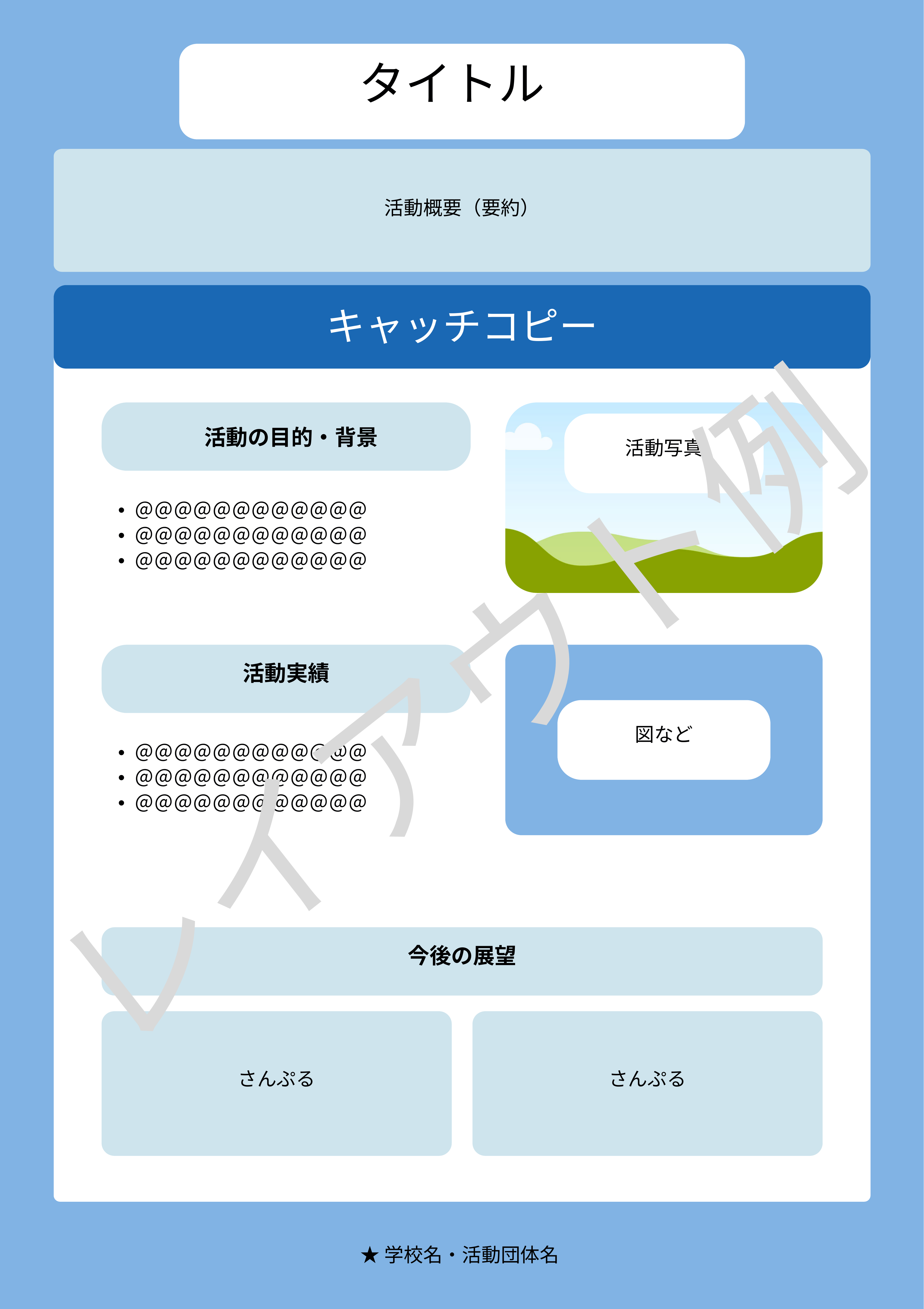

タイトル

活動概要（要約）

キャッチコピー

活動の目的・背景

活動写真
＠＠＠＠＠＠＠＠＠＠＠＠
＠＠＠＠＠＠＠＠＠＠＠＠
＠＠＠＠＠＠＠＠＠＠＠＠
レイアウト例

活動実績

図など
＠＠＠＠＠＠＠＠＠＠＠＠
＠＠＠＠＠＠＠＠＠＠＠＠
＠＠＠＠＠＠＠＠＠＠＠＠

今後の展望

さんぷる

さんぷる
★学校名・活動団体名